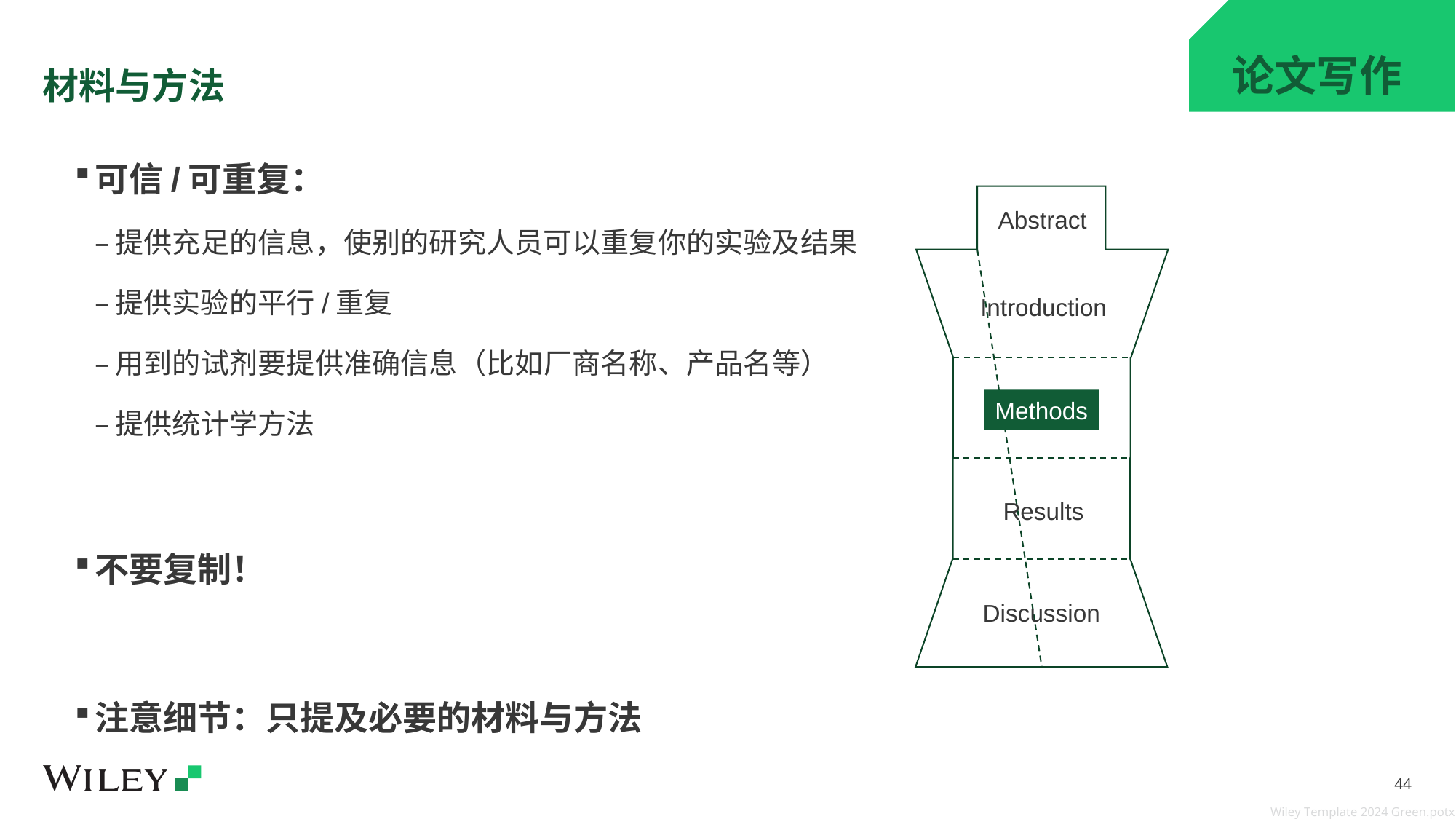

# 材料与方法
论文写作
可信/可重复：
提供充足的信息，使别的研究人员可以重复你的实验及结果
提供实验的平行/重复
用到的试剂要提供准确信息（比如厂商名称、产品名等）
提供统计学方法

不要复制！

注意细节：只提及必要的材料与方法

Abstract
Introduction
Methods
Results
Discussion